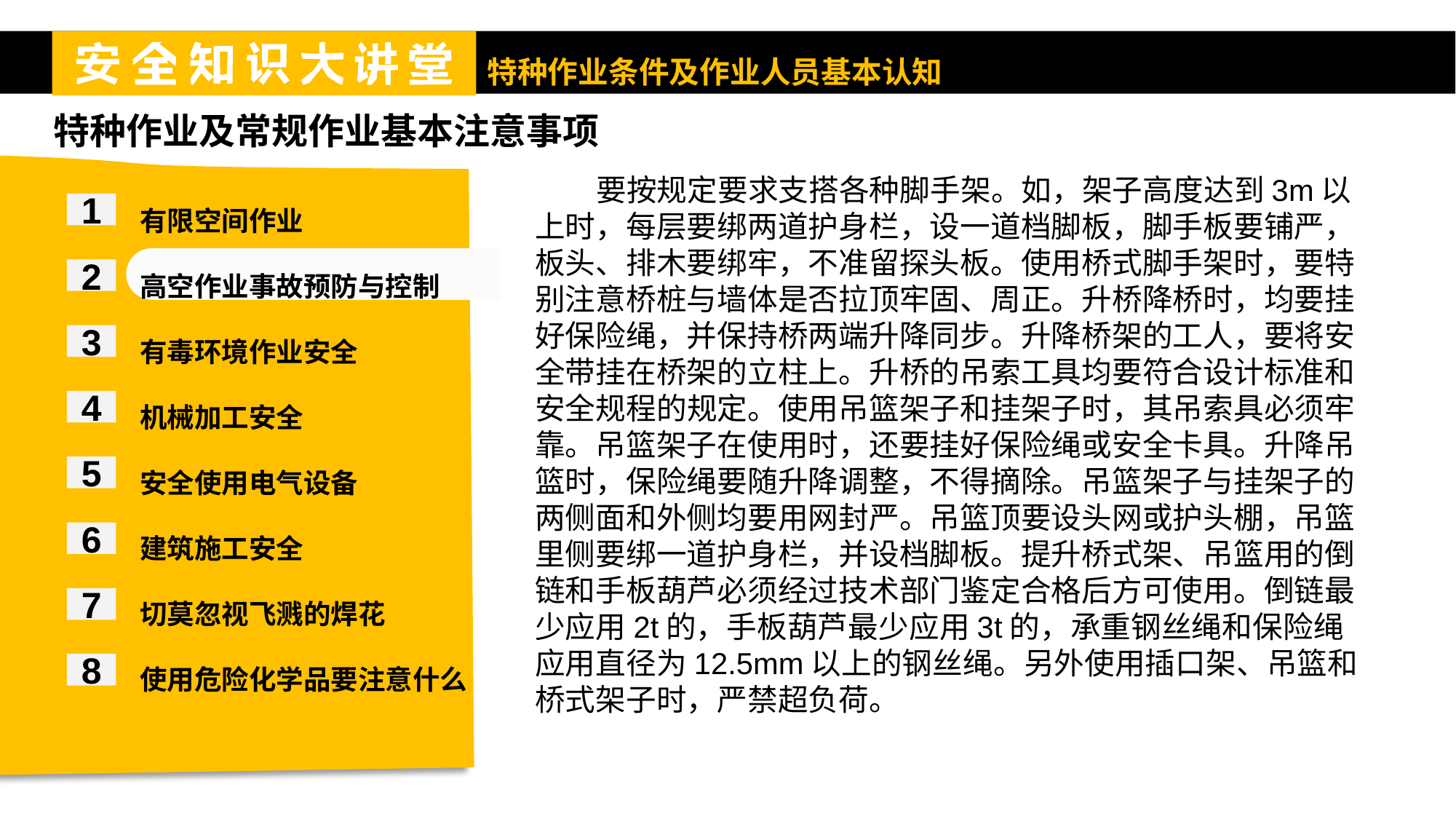

特种作业及常规作业基本注意事项
有限空间作业
高空作业事故预防与控制
有毒环境作业安全
机械加工安全
安全使用电气设备
建筑施工安全
切莫忽视飞溅的焊花
使用危险化学品要注意什么
        要按规定要求支搭各种脚手架。如，架子高度达到3m以上时，每层要绑两道护身栏，设一道档脚板，脚手板要铺严，板头、排木要绑牢，不准留探头板。使用桥式脚手架时，要特别注意桥桩与墙体是否拉顶牢固、周正。升桥降桥时，均要挂好保险绳，并保持桥两端升降同步。升降桥架的工人，要将安全带挂在桥架的立柱上。升桥的吊索工具均要符合设计标准和安全规程的规定。使用吊篮架子和挂架子时，其吊索具必须牢靠。吊篮架子在使用时，还要挂好保险绳或安全卡具。升降吊篮时，保险绳要随升降调整，不得摘除。吊篮架子与挂架子的两侧面和外侧均要用网封严。吊篮顶要设头网或护头棚，吊篮里侧要绑一道护身栏，并设档脚板。提升桥式架、吊篮用的倒链和手板葫芦必须经过技术部门鉴定合格后方可使用。倒链最少应用2t的，手板葫芦最少应用3t的，承重钢丝绳和保险绳应用直径为12.5mm以上的钢丝绳。另外使用插口架、吊篮和桥式架子时，严禁超负荷。
1
2
3
4
5
6
7
8